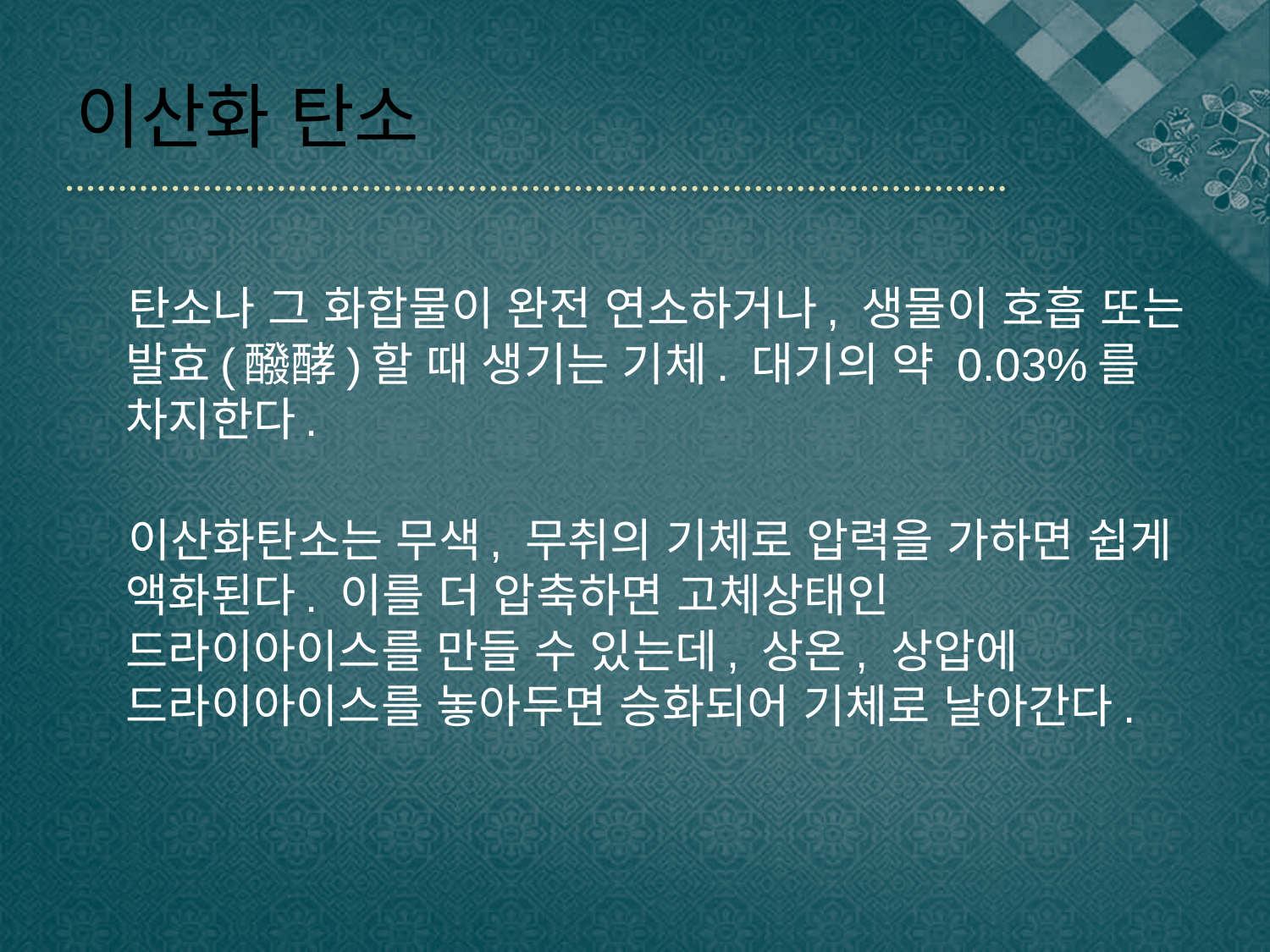

# 이산화 탄소

   탄소나 그 화합물이 완전 연소하거나, 생물이 호흡 또는 발효(醱酵)할 때 생기는 기체. 대기의 약 0.03%를 차지한다.
   이산화탄소는 무색, 무취의 기체로 압력을 가하면 쉽게 액화된다. 이를 더 압축하면 고체상태인 드라이아이스를 만들 수 있는데, 상온, 상압에 드라이아이스를 놓아두면 승화되어 기체로 날아간다.